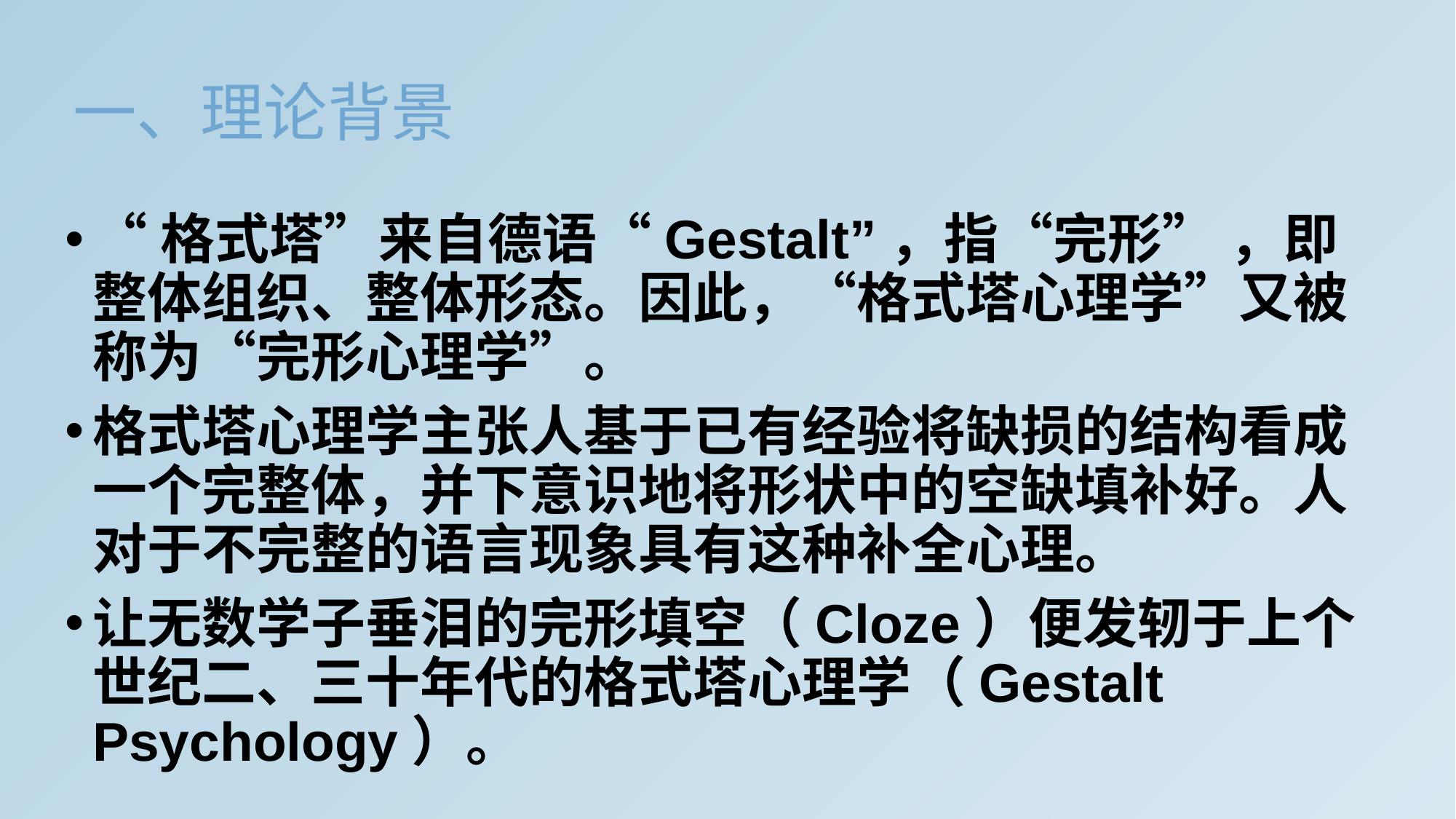

一、理论背景
“格式塔”来自德语“Gestalt”，指“完形” ，即整体组织、整体形态。因此，“格式塔心理学”又被称为“完形心理学”。
格式塔心理学主张人基于已有经验将缺损的结构看成一个完整体，并下意识地将形状中的空缺填补好。人对于不完整的语言现象具有这种补全心理。
让无数学子垂泪的完形填空（Cloze）便发轫于上个世纪二、三十年代的格式塔心理学（Gestalt Psychology）。